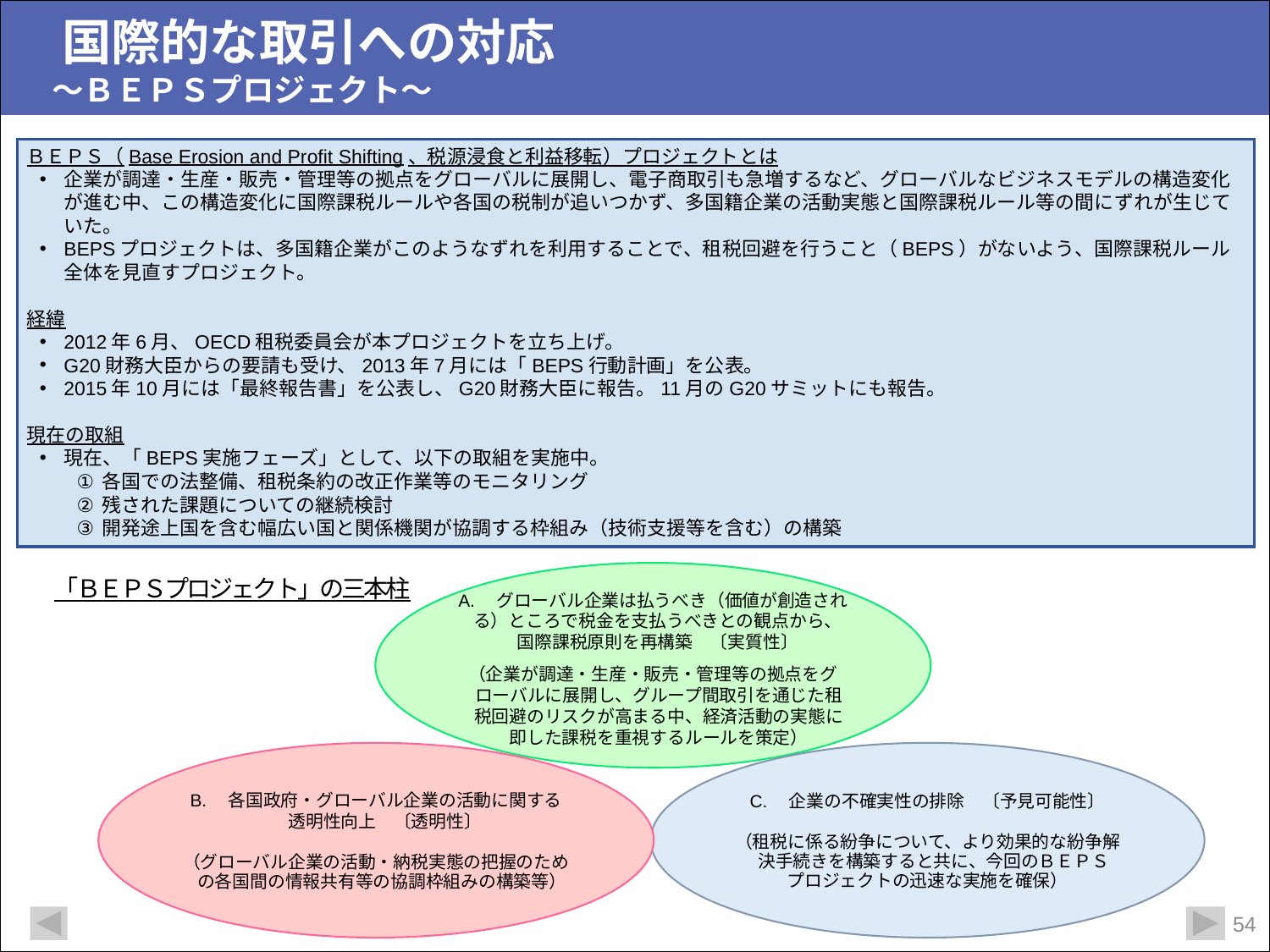

# 国際的な取引への対応 　 ～ＢＥＰＳプロジェクト～

ＢＥＰＳ（Base Erosion and Profit Shifting、税源浸食と利益移転）プロジェクトとは
企業が調達・生産・販売・管理等の拠点をグローバルに展開し、電子商取引も急増するなど、グローバルなビジネスモデルの構造変化が進む中、この構造変化に国際課税ルールや各国の税制が追いつかず、多国籍企業の活動実態と国際課税ルール等の間にずれが生じていた。
BEPSプロジェクトは、多国籍企業がこのようなずれを利用することで、租税回避を行うこと（BEPS）がないよう、国際課税ルール全体を見直すプロジェクト。

経緯
2012年6月、OECD租税委員会が本プロジェクトを立ち上げ。
G20財務大臣からの要請も受け、2013年7月には「BEPS行動計画」を公表。
2015年10月には「最終報告書」を公表し、G20財務大臣に報告。11月のG20サミットにも報告。

現在の取組
現在、「BEPS実施フェーズ」として、以下の取組を実施中。
各国での法整備、租税条約の改正作業等のモニタリング
残された課題についての継続検討
開発途上国を含む幅広い国と関係機関が協調する枠組み（技術支援等を含む）の構築
「ＢＥＰＳプロジェクト」の三本柱
A.　グローバル企業は払うべき（価値が創造される）ところで税金を支払うべきとの観点から、国際課税原則を再構築　〔実質性〕
（企業が調達・生産・販売・管理等の拠点をグローバルに展開し、グループ間取引を通じた租税回避のリスクが高まる中、経済活動の実態に即した課税を重視するルールを策定）
B.　各国政府・グローバル企業の活動に関する
　透明性向上　〔透明性〕

（グローバル企業の活動・納税実態の把握のための各国間の情報共有等の協調枠組みの構築等）
C.　企業の不確実性の排除　〔予見可能性〕

（租税に係る紛争について、より効果的な紛争解決手続きを構築すると共に、今回のＢＥＰＳ
プロジェクトの迅速な実施を確保）
54